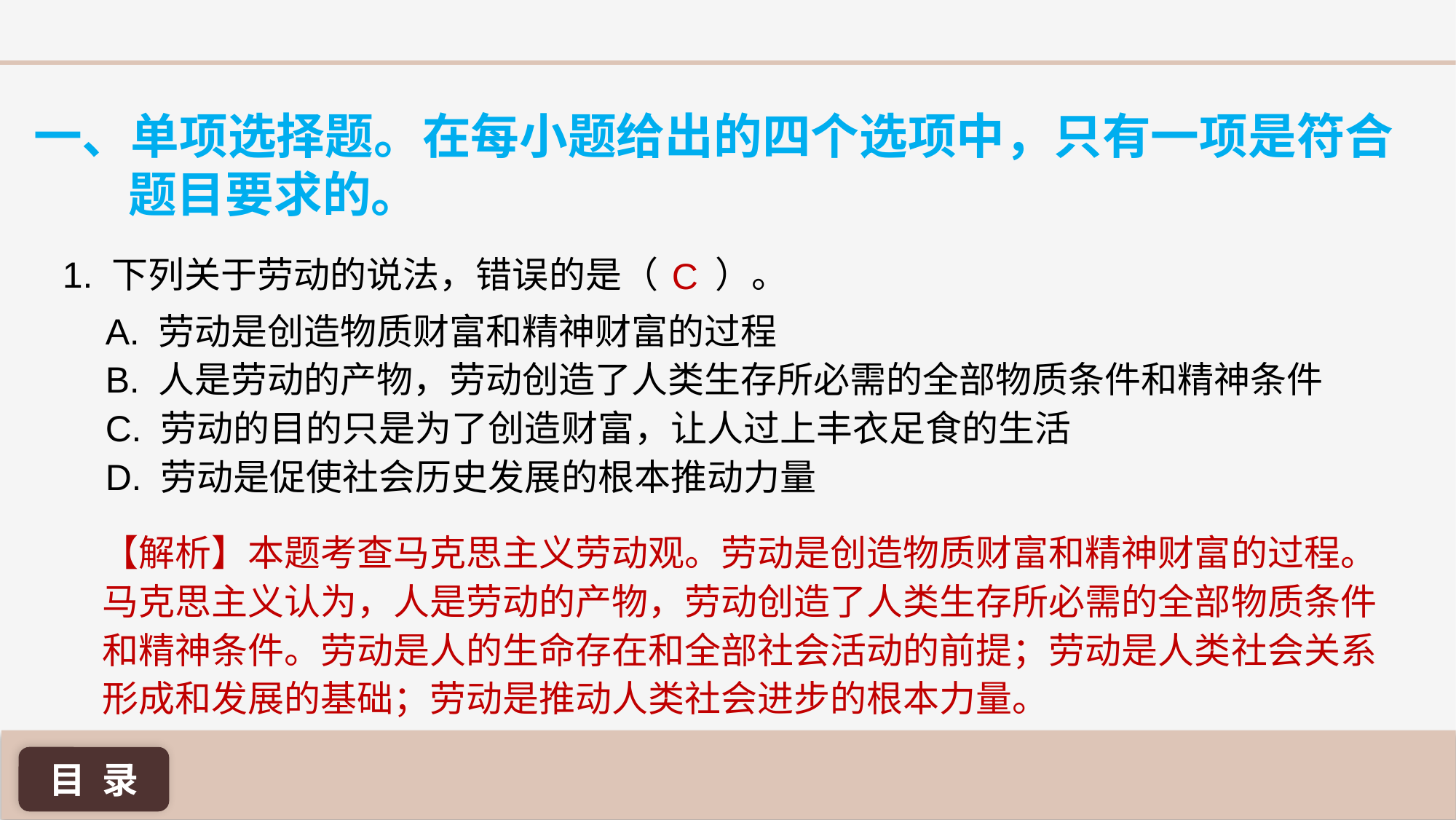

一、单项选择题。在每小题给出的四个选项中，只有一项是符合题目要求的。
1. 下列关于劳动的说法，错误的是（       ）。
C
A. 劳动是创造物质财富和精神财富的过程
B. 人是劳动的产物，劳动创造了人类生存所必需的全部物质条件和精神条件
C. 劳动的目的只是为了创造财富，让人过上丰衣足食的生活
D. 劳动是促使社会历史发展的根本推动力量
【解析】本题考查马克思主义劳动观。劳动是创造物质财富和精神财富的过程。马克思主义认为，人是劳动的产物，劳动创造了人类生存所必需的全部物质条件和精神条件。劳动是人的生命存在和全部社会活动的前提；劳动是人类社会关系形成和发展的基础；劳动是推动人类社会进步的根本力量。